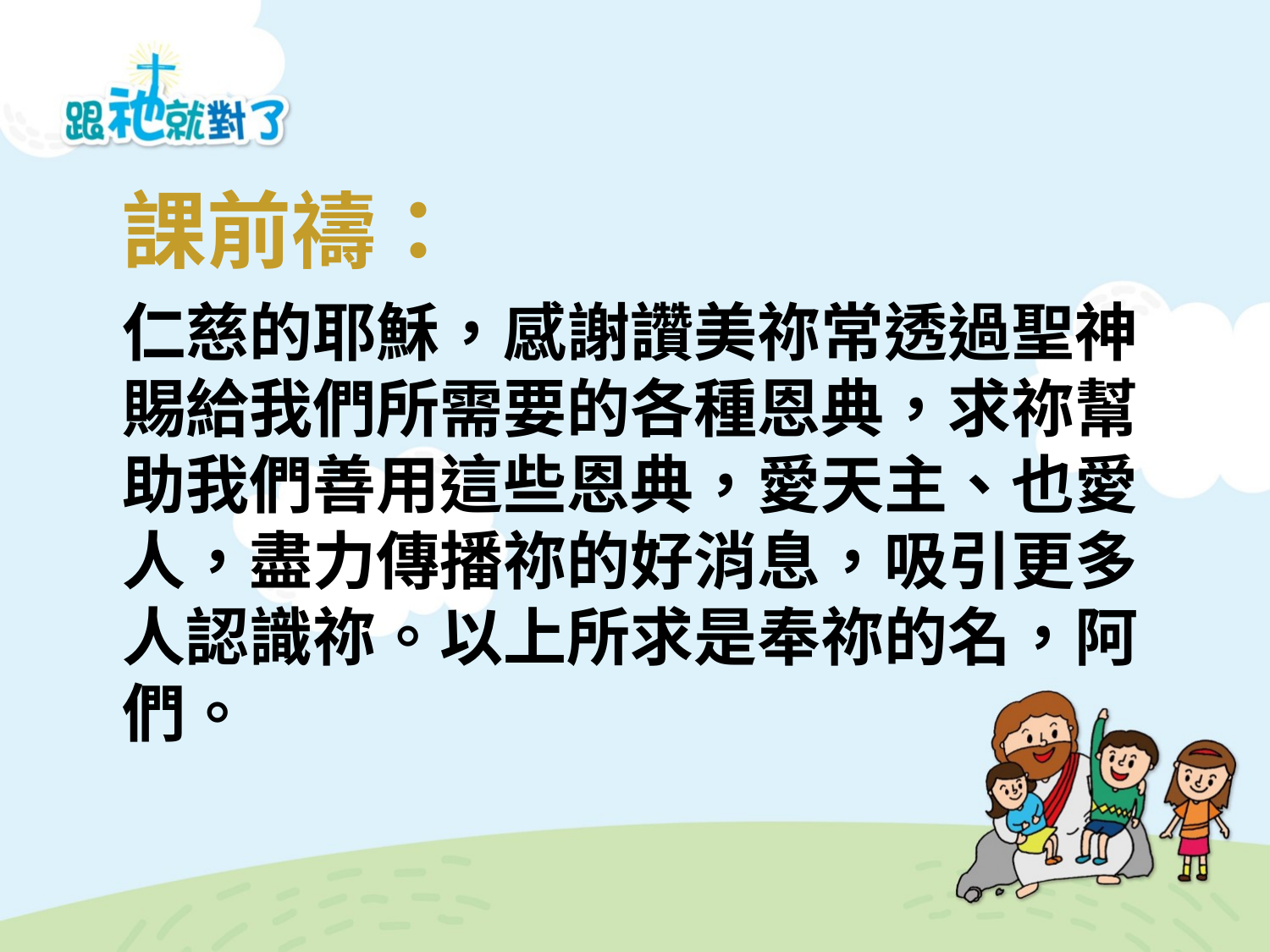

課前禱：
仁慈的耶穌，感謝讚美祢常透過聖神賜給我們所需要的各種恩典，求祢幫助我們善用這些恩典，愛天主、也愛人，盡力傳播祢的好消息，吸引更多人認識祢。以上所求是奉祢的名，阿們。